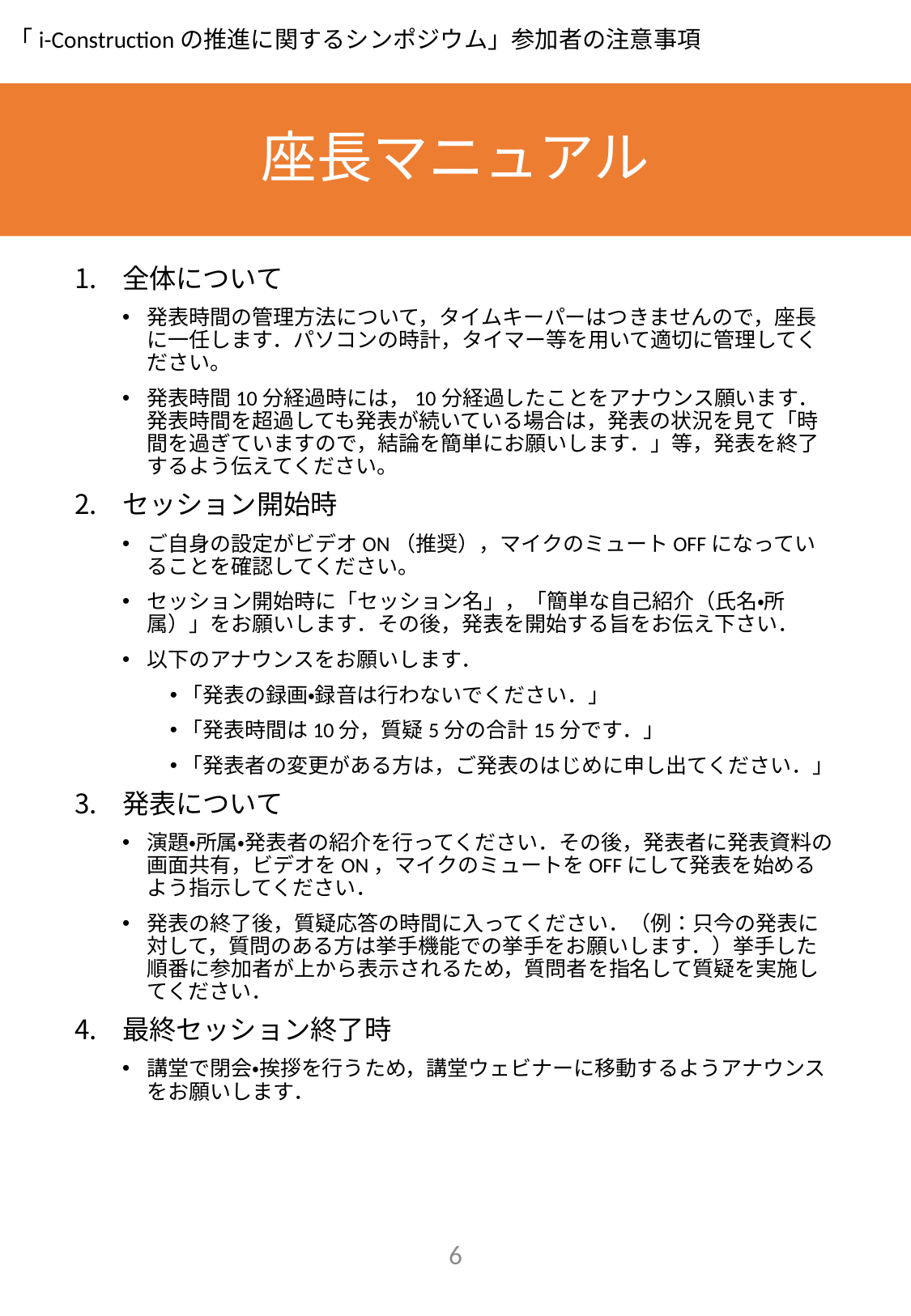

# 座長マニュアル
全体について
発表時間の管理方法について，タイムキーパーはつきませんので，座長に一任します．パソコンの時計，タイマー等を用いて適切に管理してください。
発表時間10分経過時には，10分経過したことをアナウンス願います．発表時間を超過しても発表が続いている場合は，発表の状況を見て「時間を過ぎていますので，結論を簡単にお願いします．」等，発表を終了するよう伝えてください。
セッション開始時
ご自身の設定がビデオON（推奨），マイクのミュートOFFになっていることを確認してください。
セッション開始時に「セッション名」，「簡単な自己紹介（氏名・所属）」をお願いします．その後，発表を開始する旨をお伝え下さい．
以下のアナウンスをお願いします．
「発表の録画・録音は行わないでください．」
「発表時間は10分，質疑5分の合計15分です．」
「発表者の変更がある方は，ご発表のはじめに申し出てください．」
発表について
演題・所属・発表者の紹介を行ってください．その後，発表者に発表資料の画面共有，ビデオをON，マイクのミュートをOFFにして発表を始めるよう指示してください．
発表の終了後，質疑応答の時間に入ってください．（例：只今の発表に対して，質問のある方は挙手機能での挙手をお願いします．）挙手した順番に参加者が上から表示されるため，質問者を指名して質疑を実施してください．
最終セッション終了時
講堂で閉会・挨拶を行うため，講堂ウェビナーに移動するようアナウンスをお願いします．

6